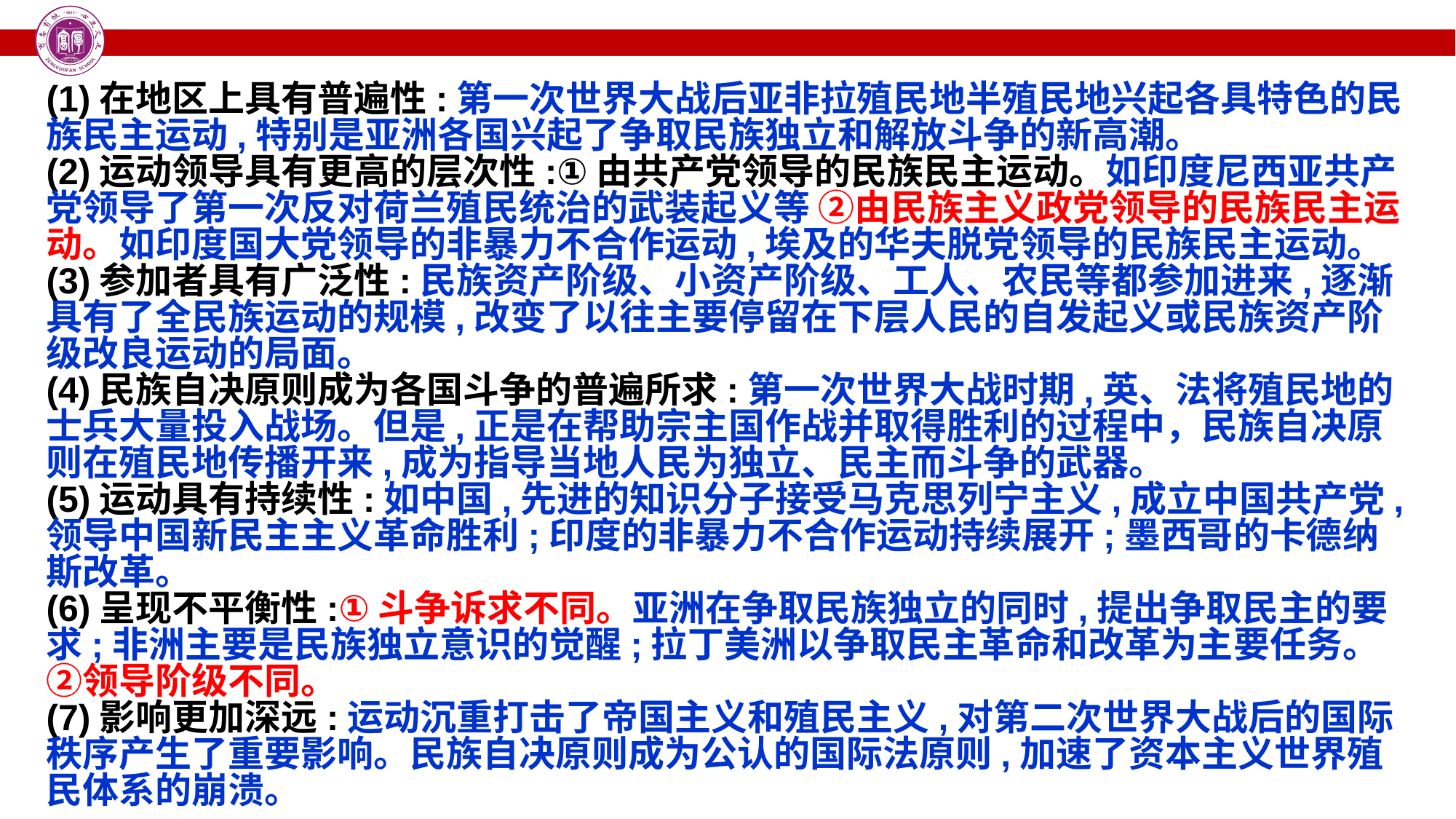

(1)在地区上具有普遍性:第一次世界大战后亚非拉殖民地半殖民地兴起各具特色的民族民主运动,特别是亚洲各国兴起了争取民族独立和解放斗争的新高潮。
(2)运动领导具有更高的层次性:①由共产党领导的民族民主运动。如印度尼西亚共产党领导了第一次反对荷兰殖民统治的武装起义等 ②由民族主义政党领导的民族民主运动。如印度国大党领导的非暴力不合作运动,埃及的华夫脱党领导的民族民主运动。
(3)参加者具有广泛性:民族资产阶级、小资产阶级、工人、农民等都参加进来,逐渐具有了全民族运动的规模,改变了以往主要停留在下层人民的自发起义或民族资产阶级改良运动的局面。
(4)民族自决原则成为各国斗争的普遍所求:第一次世界大战时期,英、法将殖民地的士兵大量投入战场。但是,正是在帮助宗主国作战并取得胜利的过程中，民族自决原则在殖民地传播开来,成为指导当地人民为独立、民主而斗争的武器。
(5)运动具有持续性:如中国,先进的知识分子接受马克思列宁主义,成立中国共产党,领导中国新民主主义革命胜利;印度的非暴力不合作运动持续展开;墨西哥的卡德纳斯改革。
(6)呈现不平衡性:①斗争诉求不同。亚洲在争取民族独立的同时,提出争取民主的要求;非洲主要是民族独立意识的觉醒;拉丁美洲以争取民主革命和改革为主要任务。②领导阶级不同。
(7)影响更加深远:运动沉重打击了帝国主义和殖民主义,对第二次世界大战后的国际秩序产生了重要影响。民族自决原则成为公认的国际法原则,加速了资本主义世界殖民体系的崩溃。